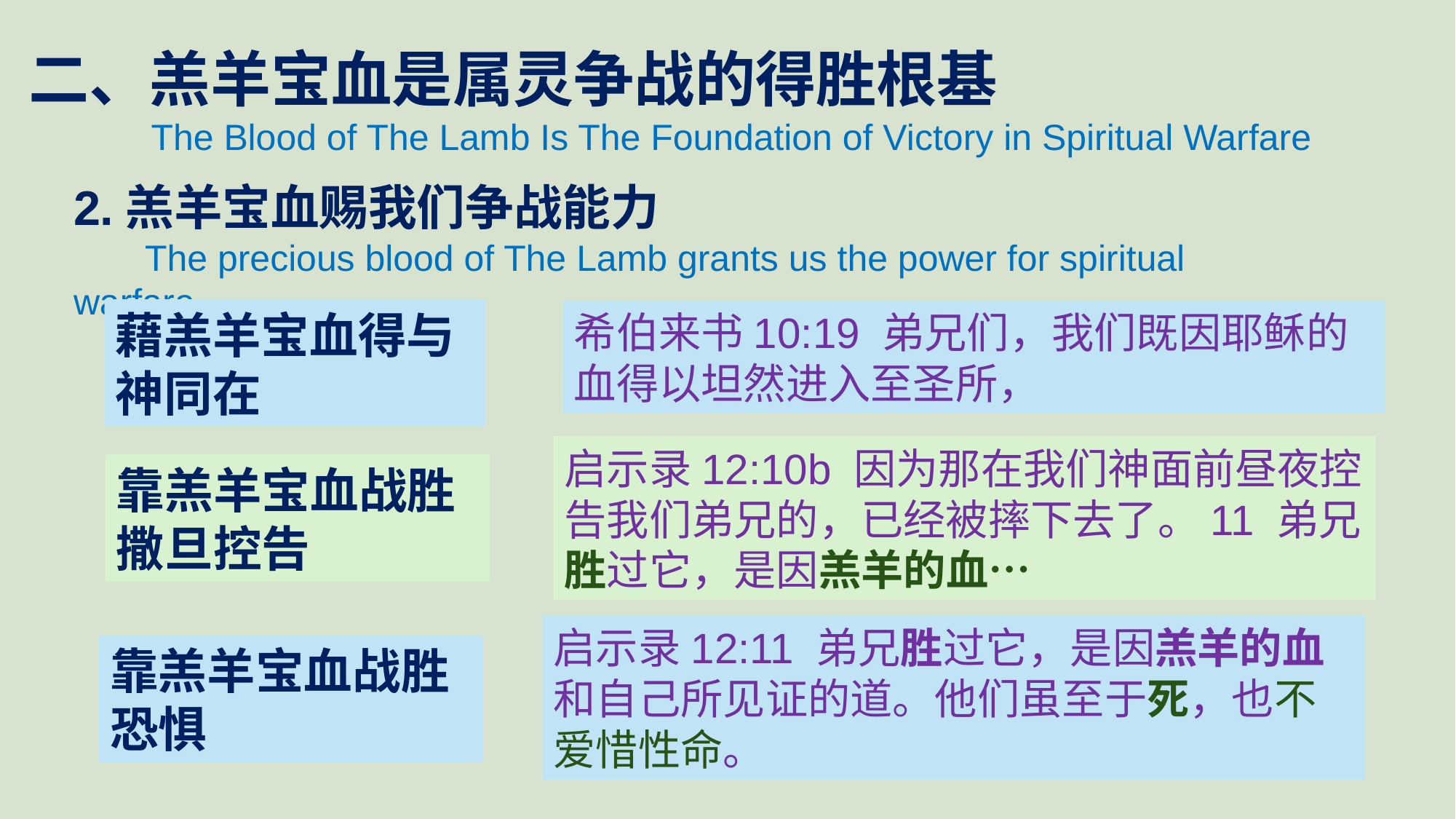

二、羔羊宝血是属灵争战的得胜根基
            The Blood of The Lamb Is The Foundation of Victory in Spiritual Warfare
2.羔羊宝血赐我们争战能力
       The precious blood of The Lamb grants us the power for spiritual warfare
藉羔羊宝血得与神同在
希伯来书10:19 弟兄们，我们既因耶稣的血得以坦然进入至圣所，
启示录12:10b 因为那在我们神面前昼夜控告我们弟兄的，已经被摔下去了。11 弟兄胜过它，是因羔羊的血…
靠羔羊宝血战胜撒旦控告
启示录12:11 弟兄胜过它，是因羔羊的血和自己所见证的道。他们虽至于死，也不爱惜性命。
靠羔羊宝血战胜恐惧